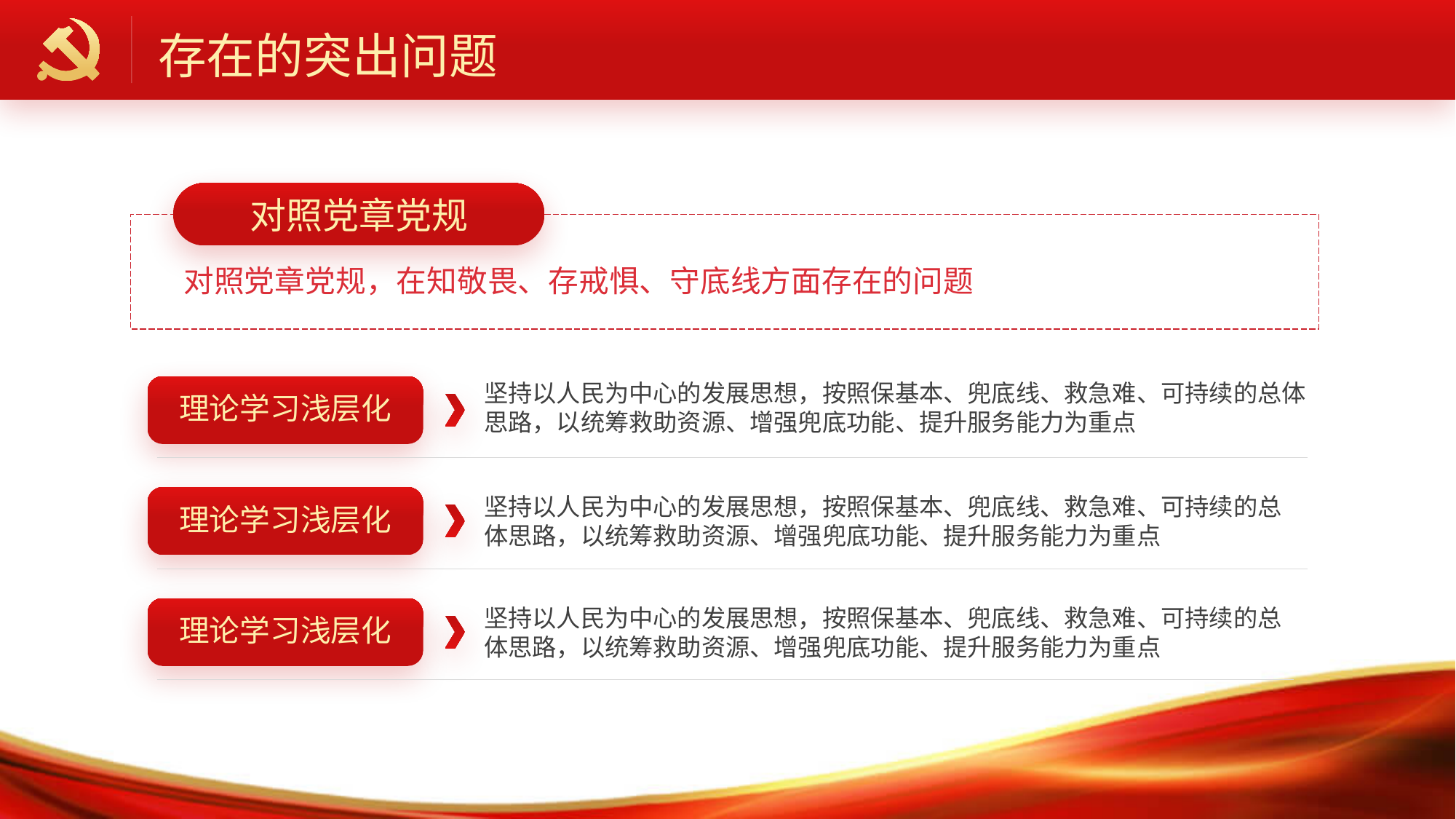

存在的突出问题

对照党章党规

对照党章党规，在知敬畏、存戒惧、守底线方面存在的问题
坚持以人民为中心的发展思想，按照保基本、兜底线、救急难、可持续的总体思路，以统筹救助资源、增强兜底功能、提升服务能力为重点
理论学习浅层化

坚持以人民为中心的发展思想，按照保基本、兜底线、救急难、可持续的总体思路，以统筹救助资源、增强兜底功能、提升服务能力为重点
理论学习浅层化

坚持以人民为中心的发展思想，按照保基本、兜底线、救急难、可持续的总体思路，以统筹救助资源、增强兜底功能、提升服务能力为重点
理论学习浅层化